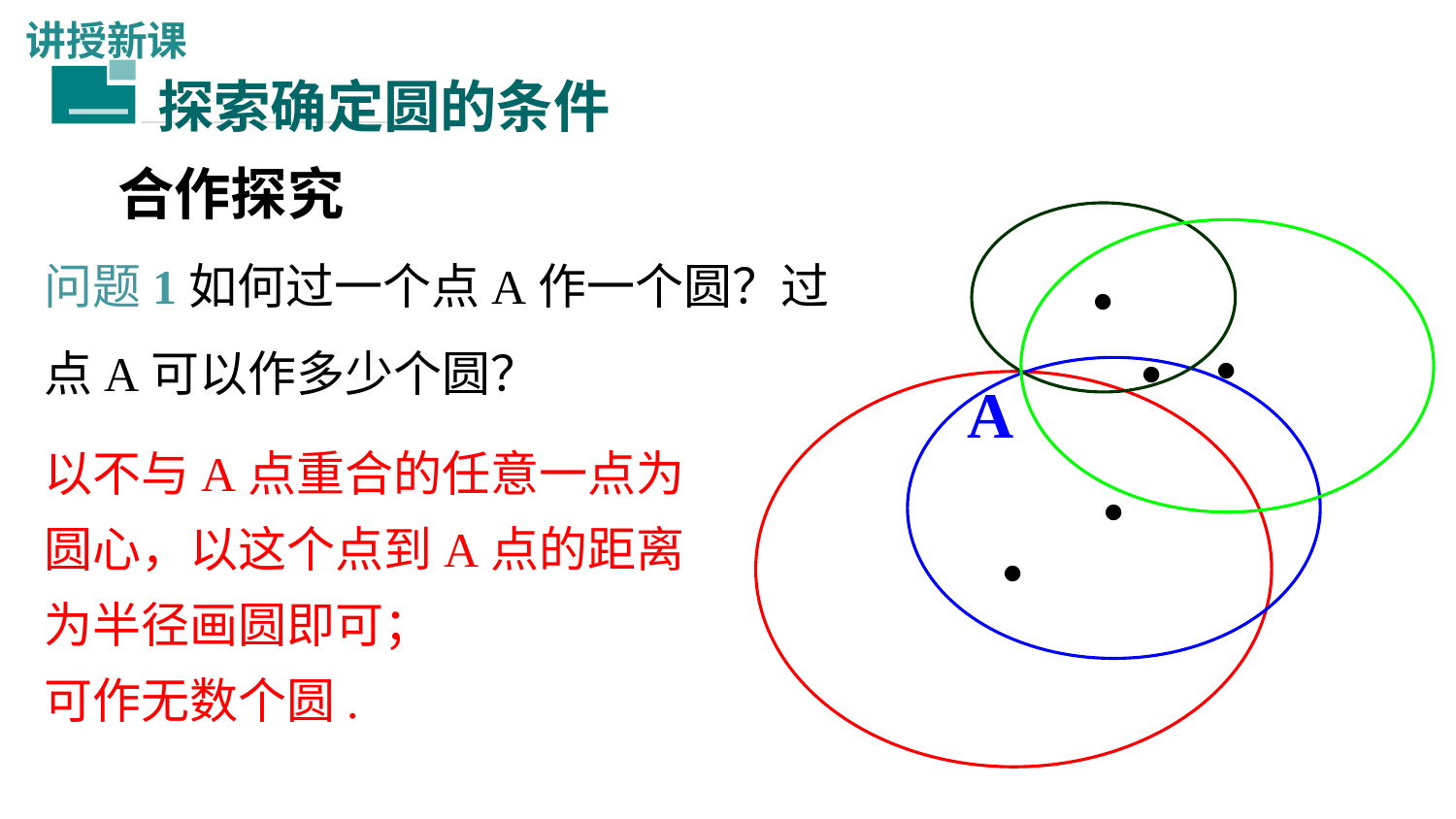

讲授新课

探索确定圆的条件
一

合作探究
·
·
问题1如何过一个点A作一个圆？过点A可以作多少个圆？
·
·
A

·
以不与A点重合的任意一点为圆心，以这个点到A点的距离为半径画圆即可；
可作无数个圆.